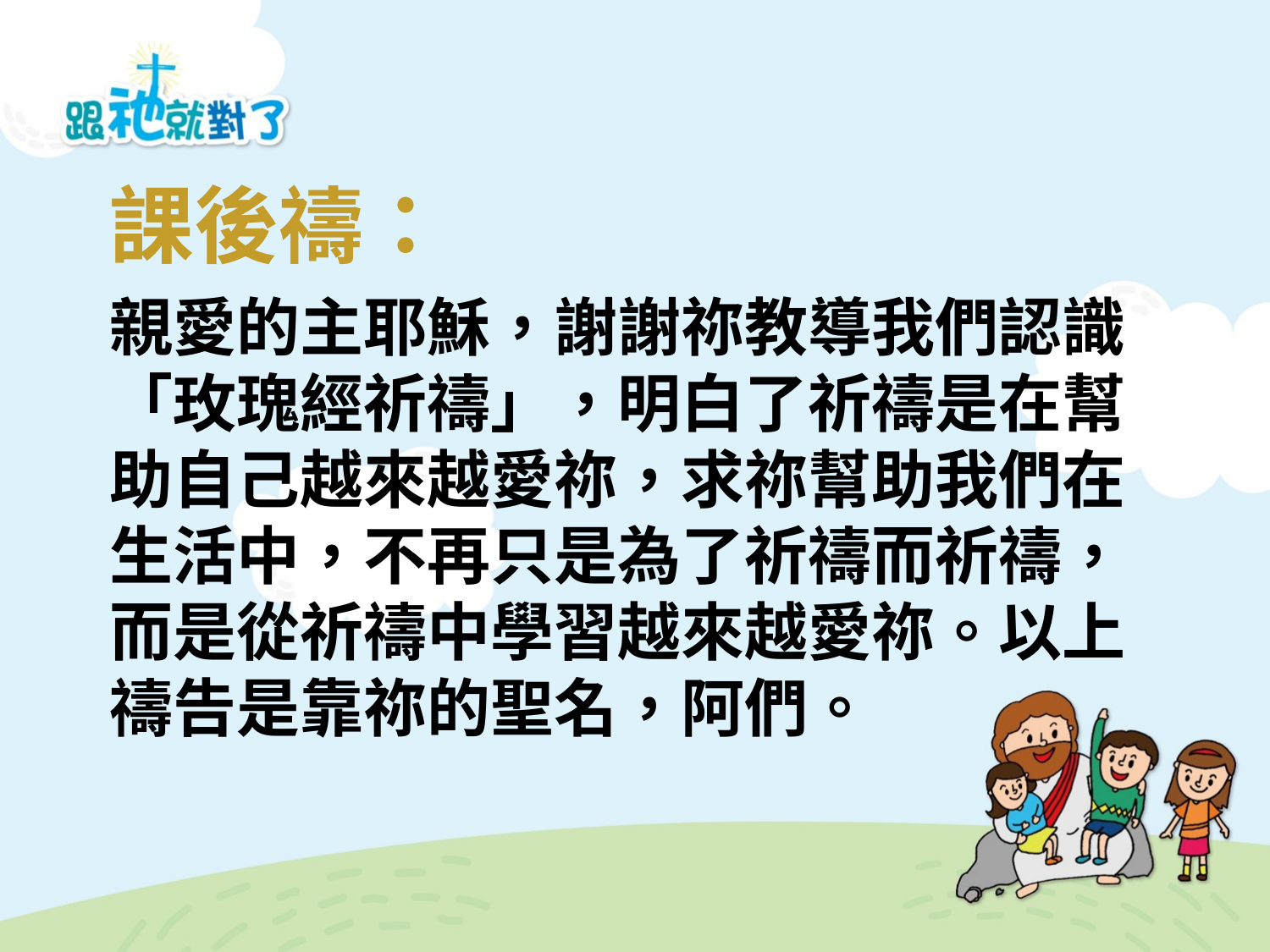

課後禱：
親愛的主耶穌，謝謝祢教導我們認識「玫瑰經祈禱」，明白了祈禱是在幫助自己越來越愛祢，求祢幫助我們在生活中，不再只是為了祈禱而祈禱，而是從祈禱中學習越來越愛祢。以上禱告是靠祢的聖名，阿們。